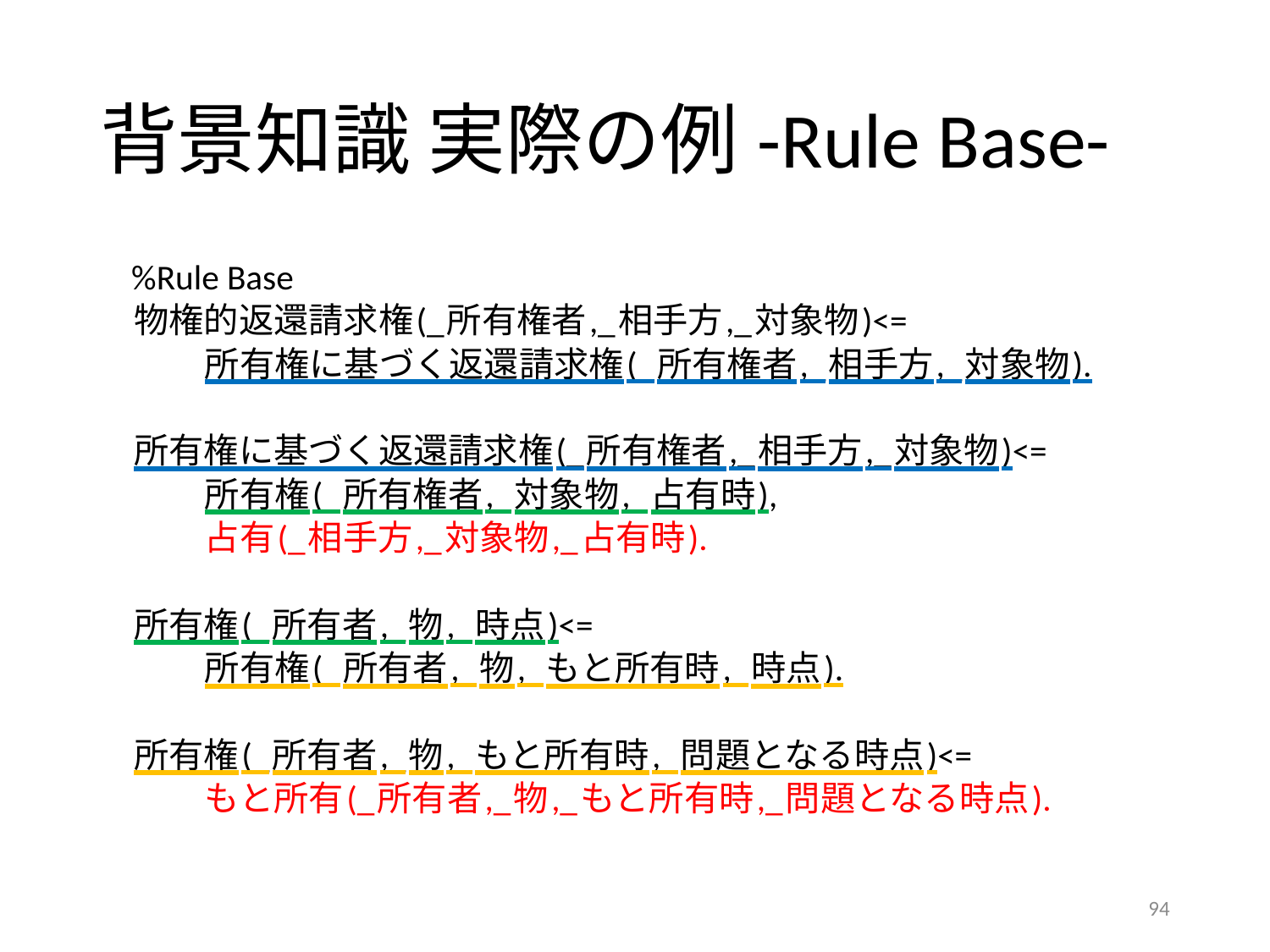

# 背景知識 実際の例-Rule Base-
    %Rule Base
    物権的返還請求権(_所有権者,_相手方,_対象物)<=
　　　所有権に基づく返還請求権(_所有権者,_相手方,_対象物).

    所有権に基づく返還請求権(_所有権者,_相手方,_対象物)<=
　　　所有権(_所有権者,_対象物,_占有時),
　　　占有(_相手方,_対象物,_占有時).

    所有権(_所有者,_物,_時点)<=
　　　所有権(_所有者,_物,_もと所有時,_時点).

    所有権(_所有者,_物,_もと所有時,_問題となる時点)<=
　　　もと所有(_所有者,_物,_もと所有時,_問題となる時点).

94